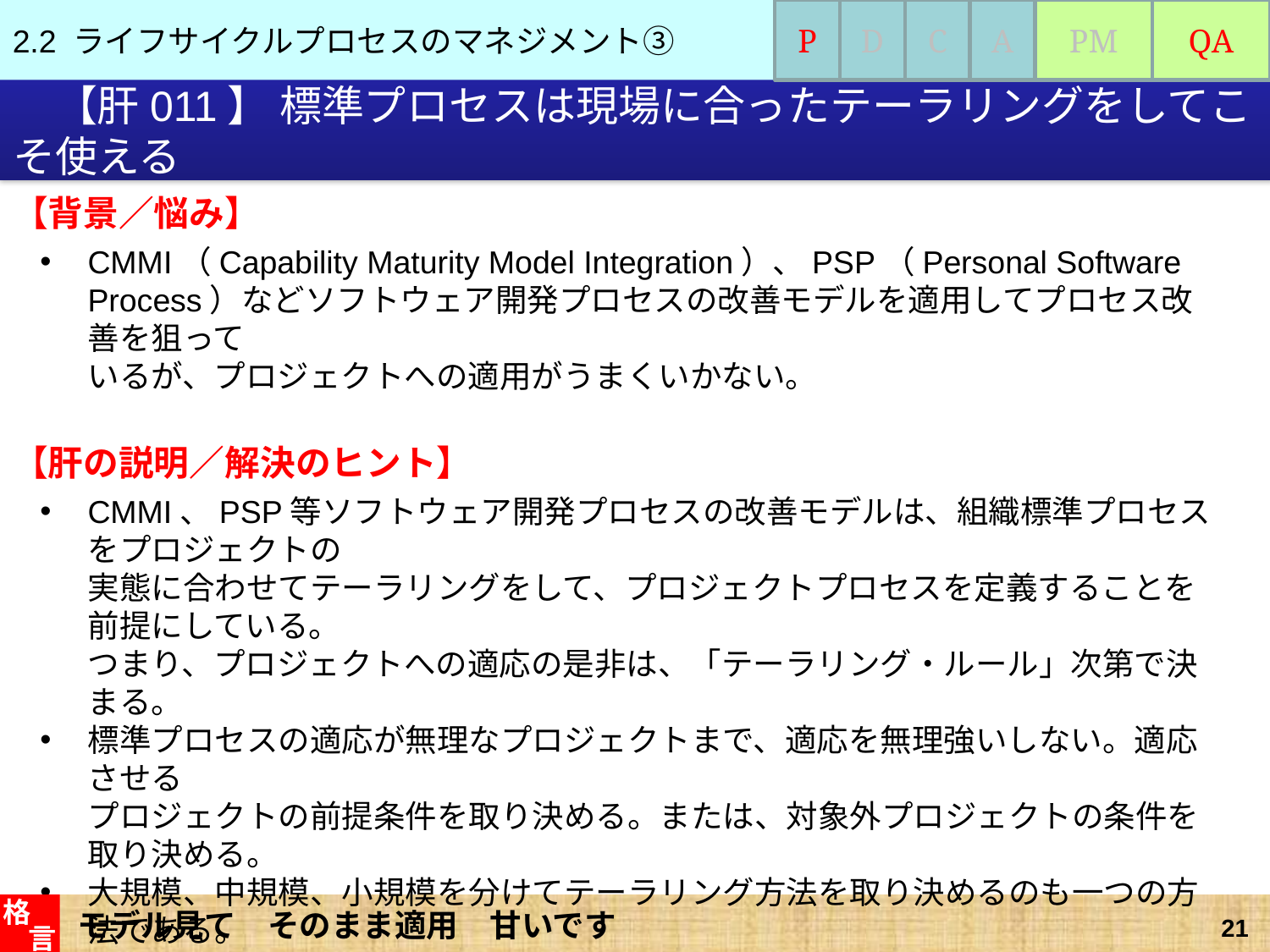

2.2 ライフサイクルプロセスのマネジメント③
P
D
C
A
PM
QA
# 【肝011】 標準プロセスは現場に合ったテーラリングをしてこそ使える
【背景／悩み】
CMMI（Capability Maturity Model Integration）、PSP（Personal Software
Process）などソフトウェア開発プロセスの改善モデルを適用してプロセス改善を狙って
いるが、プロジェクトへの適用がうまくいかない。
【肝の説明／解決のヒント】
CMMI、PSP等ソフトウェア開発プロセスの改善モデルは、組織標準プロセスをプロジェクトの
実態に合わせてテーラリングをして、プロジェクトプロセスを定義することを前提にしている。
つまり、プロジェクトへの適応の是非は、「テーラリング・ルール」次第で決まる。
標準プロセスの適応が無理なプロジェクトまで、適応を無理強いしない。適応させる
プロジェクトの前提条件を取り決める。または、対象外プロジェクトの条件を取り決める。
大規模、中規模、小規模を分けてテーラリング方法を取り決めるのも一つの方法である。
モデル見て　そのまま適用　甘いです
格
言
21